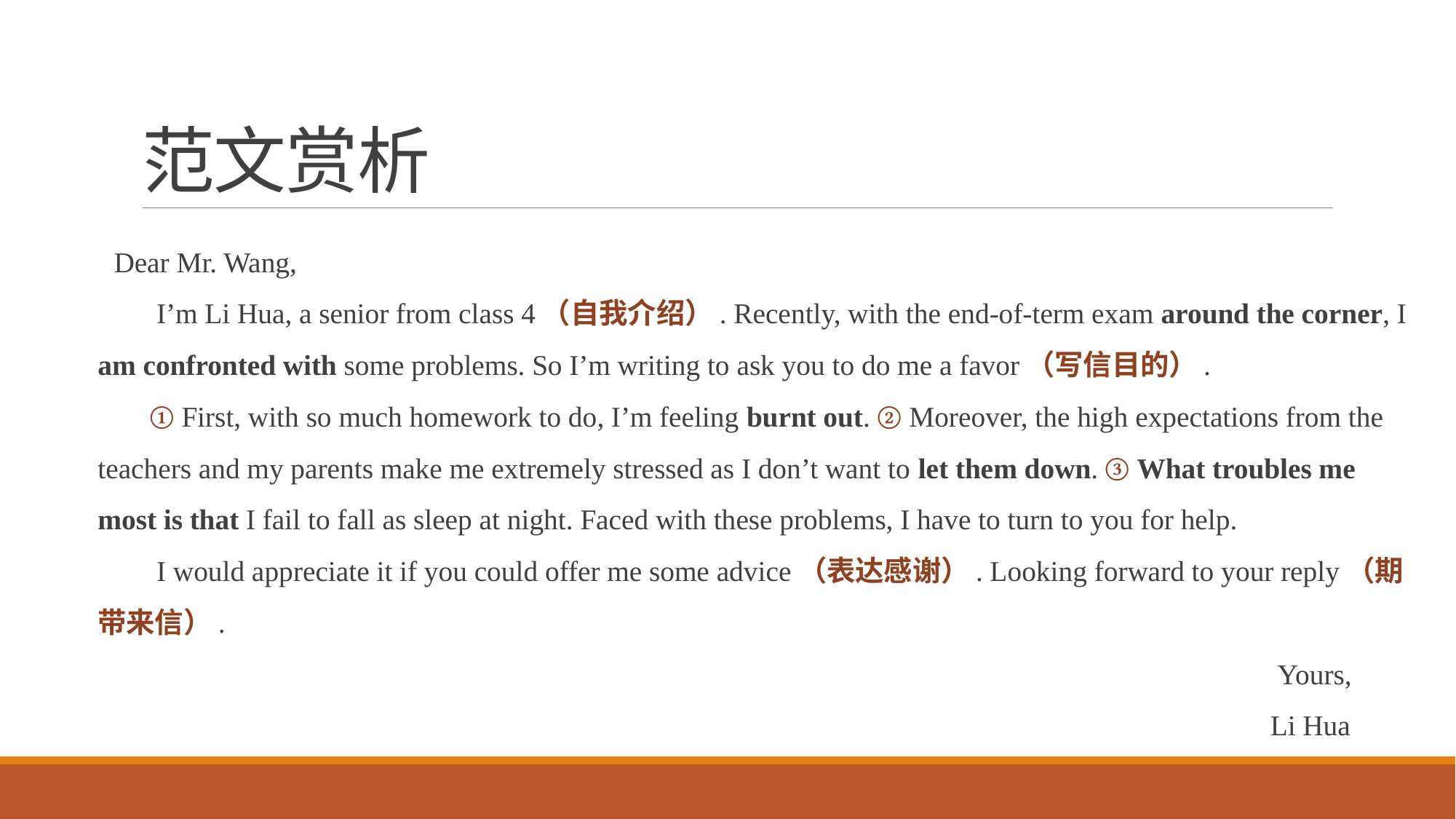

# 范文赏析
Dear Mr. Wang,
      I’m Li Hua, a senior from class 4（自我介绍）. Recently, with the end-of-term exam around the corner, I am confronted with some problems. So I’m writing to ask you to do me a favor（写信目的）.
     ① First, with so much homework to do, I’m feeling burnt out. ② Moreover, the high expectations from the teachers and my parents make me extremely stressed as I don’t want to let them down. ③ What troubles me most is that I fail to fall as sleep at night. Faced with these problems, I have to turn to you for help.
      I would appreciate it if you could offer me some advice（表达感谢）. Looking forward to your reply（期带来信）.
                                                                                                                                                                    Yours,
                                                                                                                                                                   Li Hua